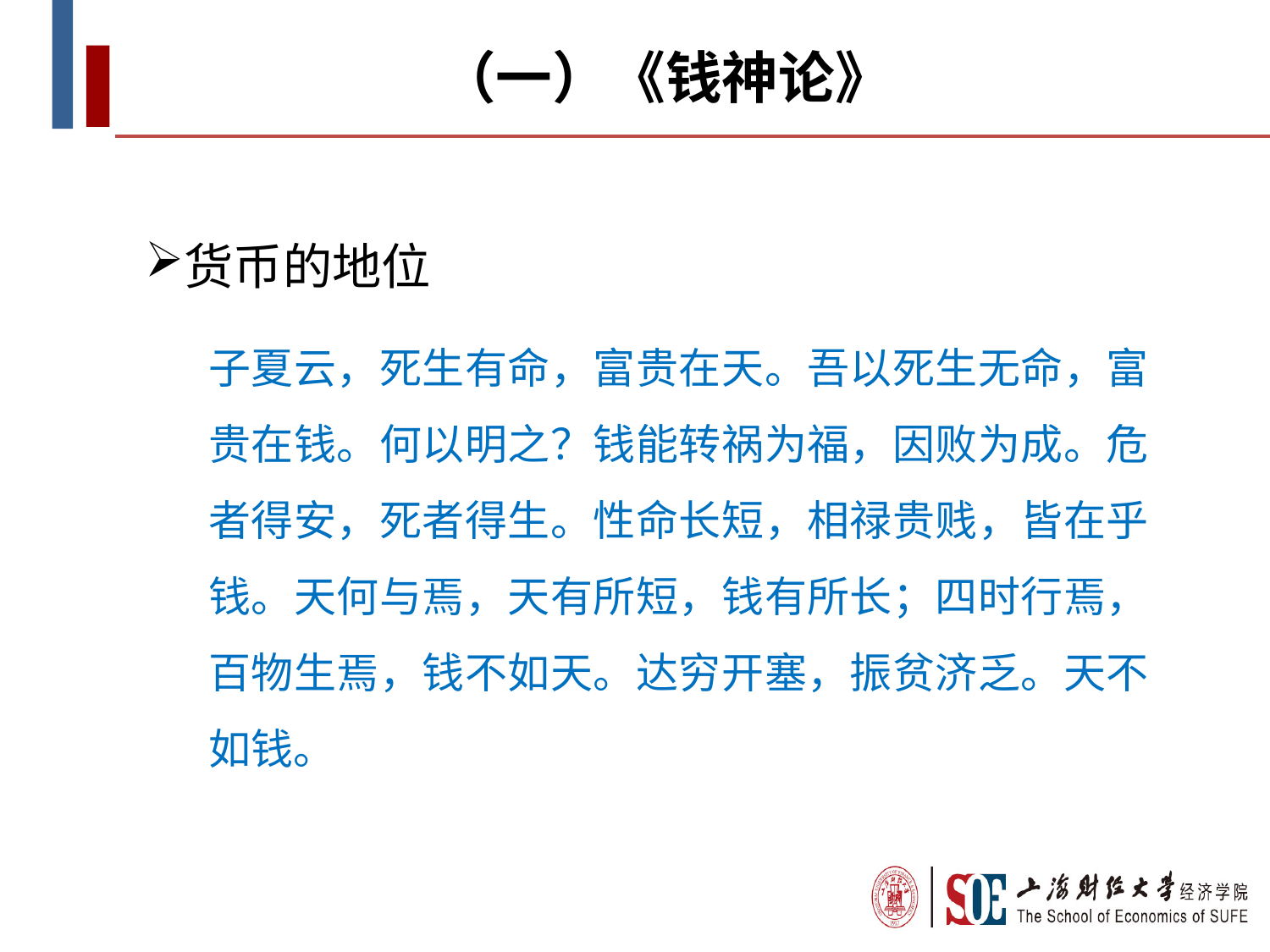

（一）《钱神论》
货币的地位
子夏云，死生有命，富贵在天。吾以死生无命，富贵在钱。何以明之？钱能转祸为福，因败为成。危者得安，死者得生。性命长短，相禄贵贱，皆在乎钱。天何与焉，天有所短，钱有所长；四时行焉，百物生焉，钱不如天。达穷开塞，振贫济乏。天不如钱。